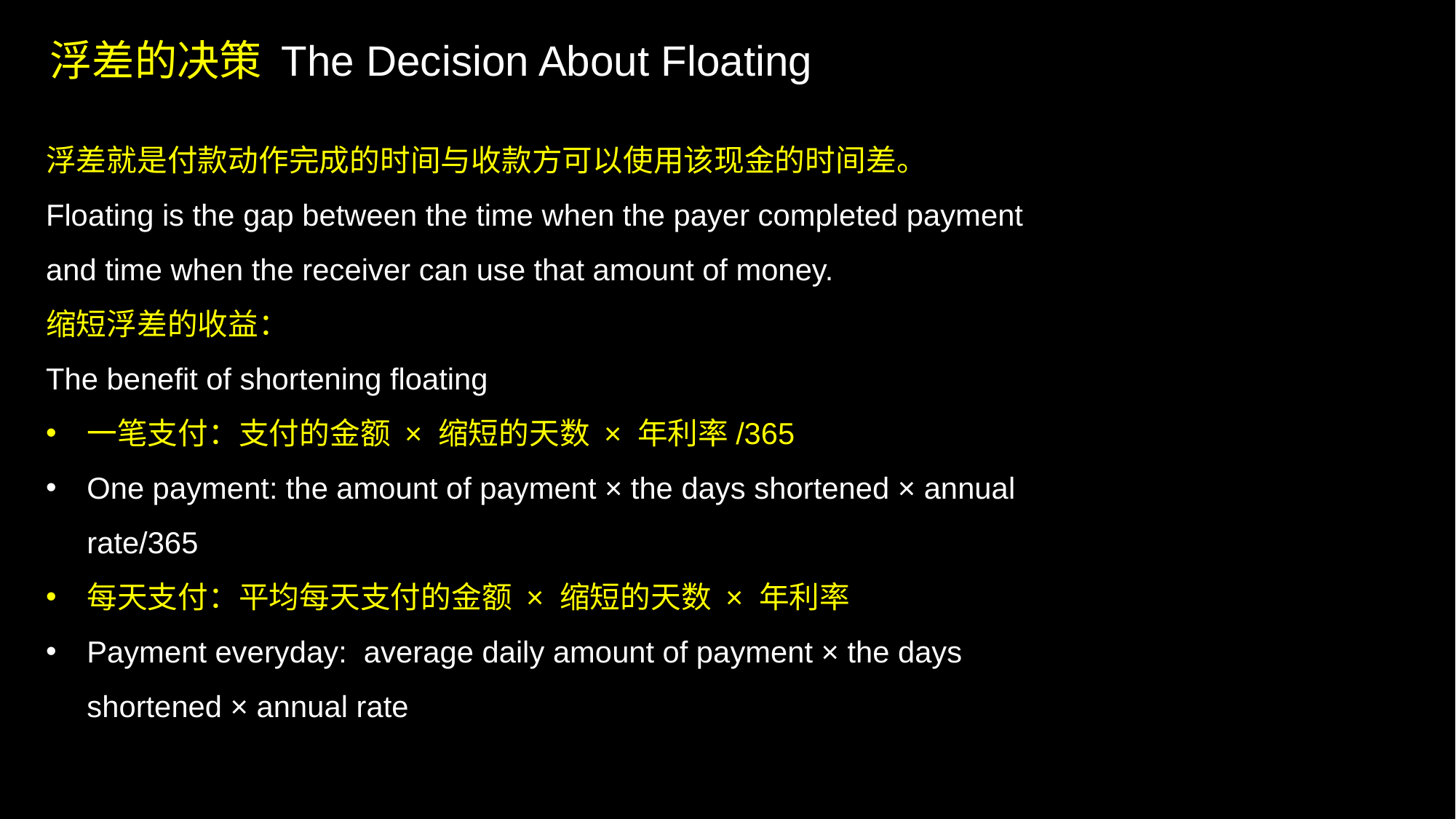

浮差的决策 The Decision About Floating
浮差就是付款动作完成的时间与收款方可以使用该现金的时间差。
Floating is the gap between the time when the payer completed payment and time when the receiver can use that amount of money.
缩短浮差的收益：
The benefit of shortening floating
一笔支付：支付的金额 × 缩短的天数 × 年利率/365
One payment: the amount of payment × the days shortened × annual rate/365
每天支付：平均每天支付的金额 × 缩短的天数 × 年利率
Payment everyday:  average daily amount of payment × the days shortened × annual rate